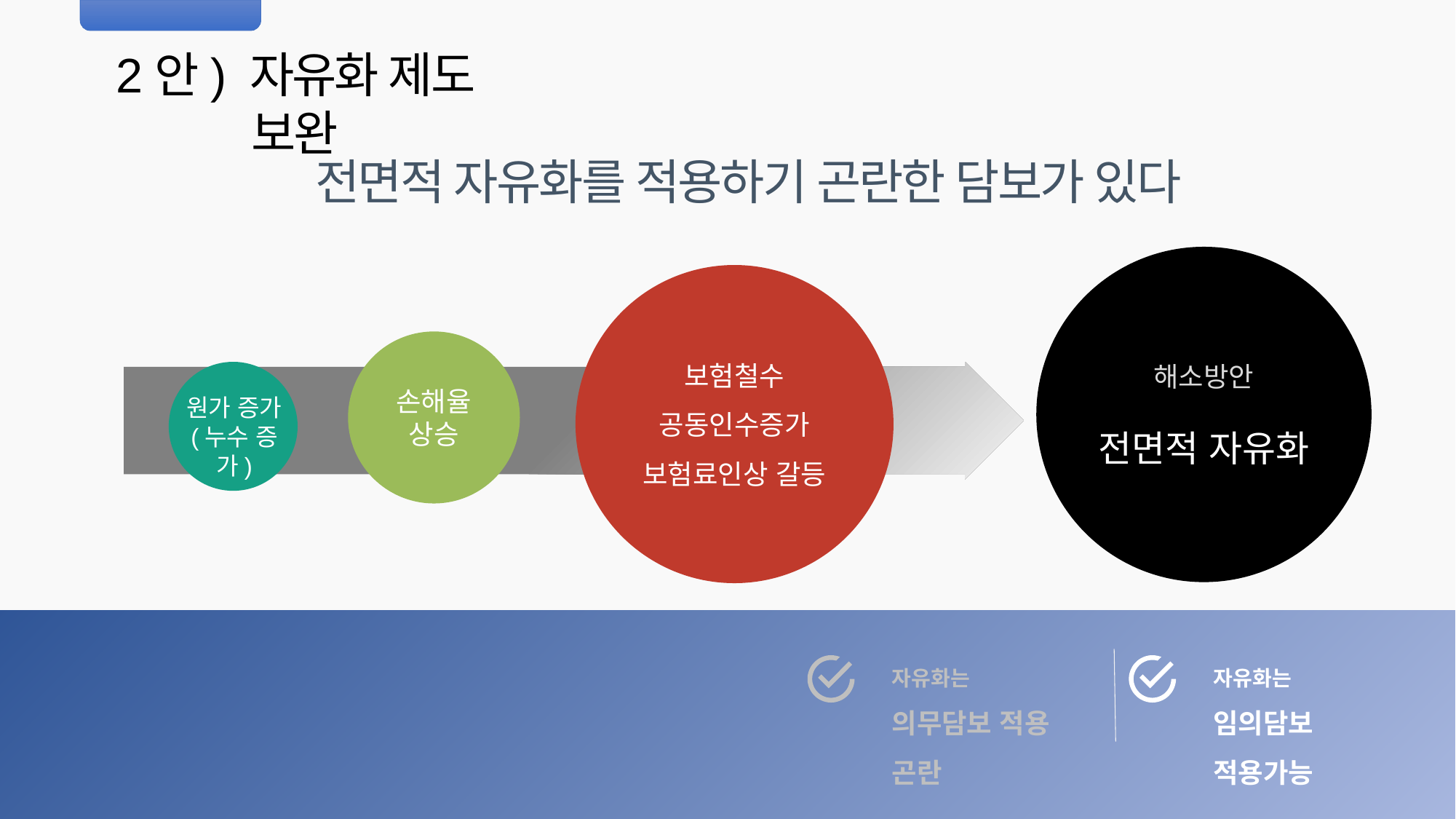

2안) 자유화 제도 보완
전면적 자유화를 적용하기 곤란한 담보가 있다
해소방안

전면적 자유화
보험철수

공동인수증가

보험료인상 갈등
손해율
상승

원가 증가
(누수 증가)

자유화는
의무담보 적용 곤란

자유화는
임의담보 적용가능